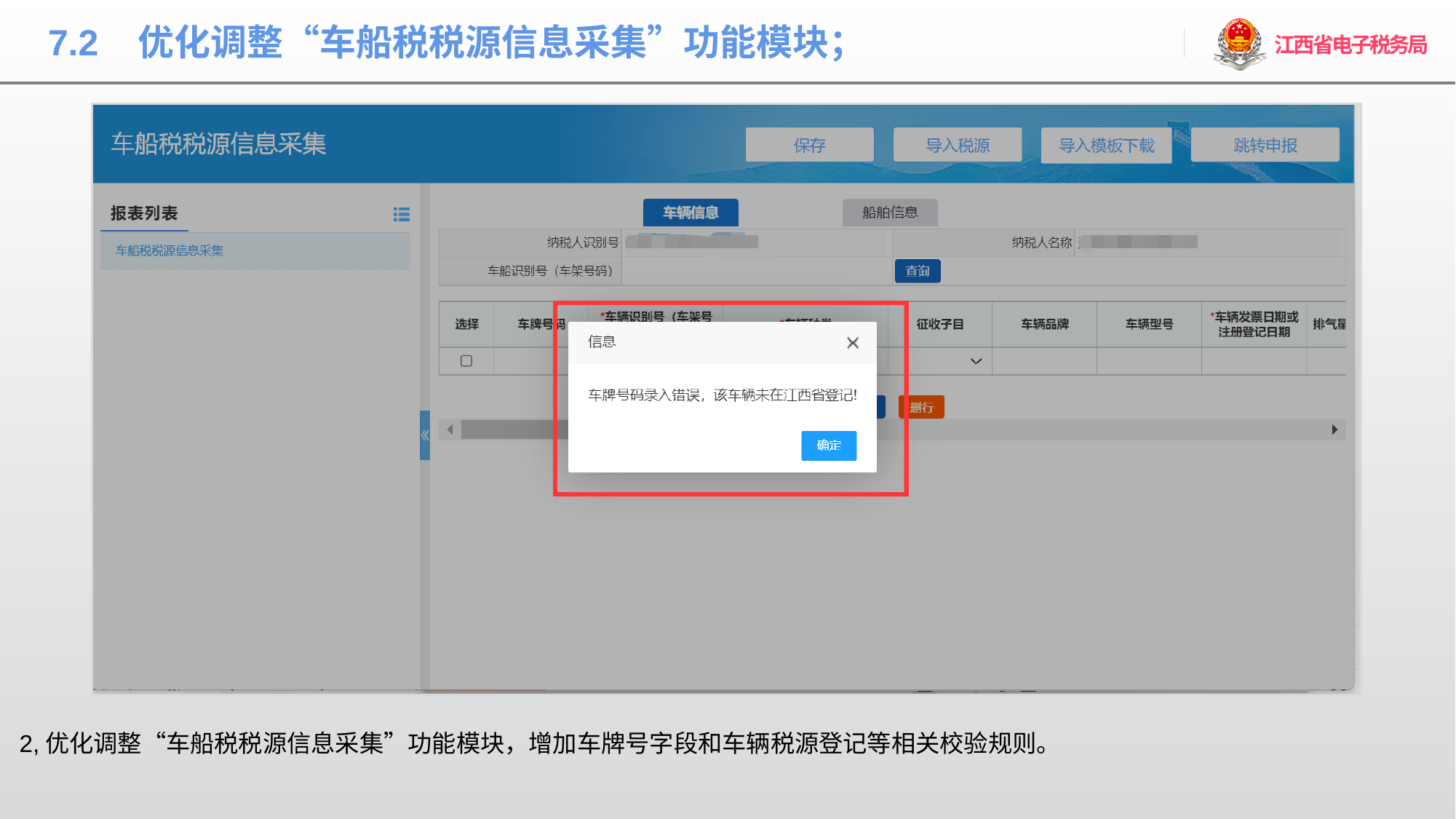

7.2   优化调整“车船税税源信息采集”功能模块；

2,优化调整“车船税税源信息采集”功能模块，增加车牌号字段和车辆税源登记等相关校验规则。